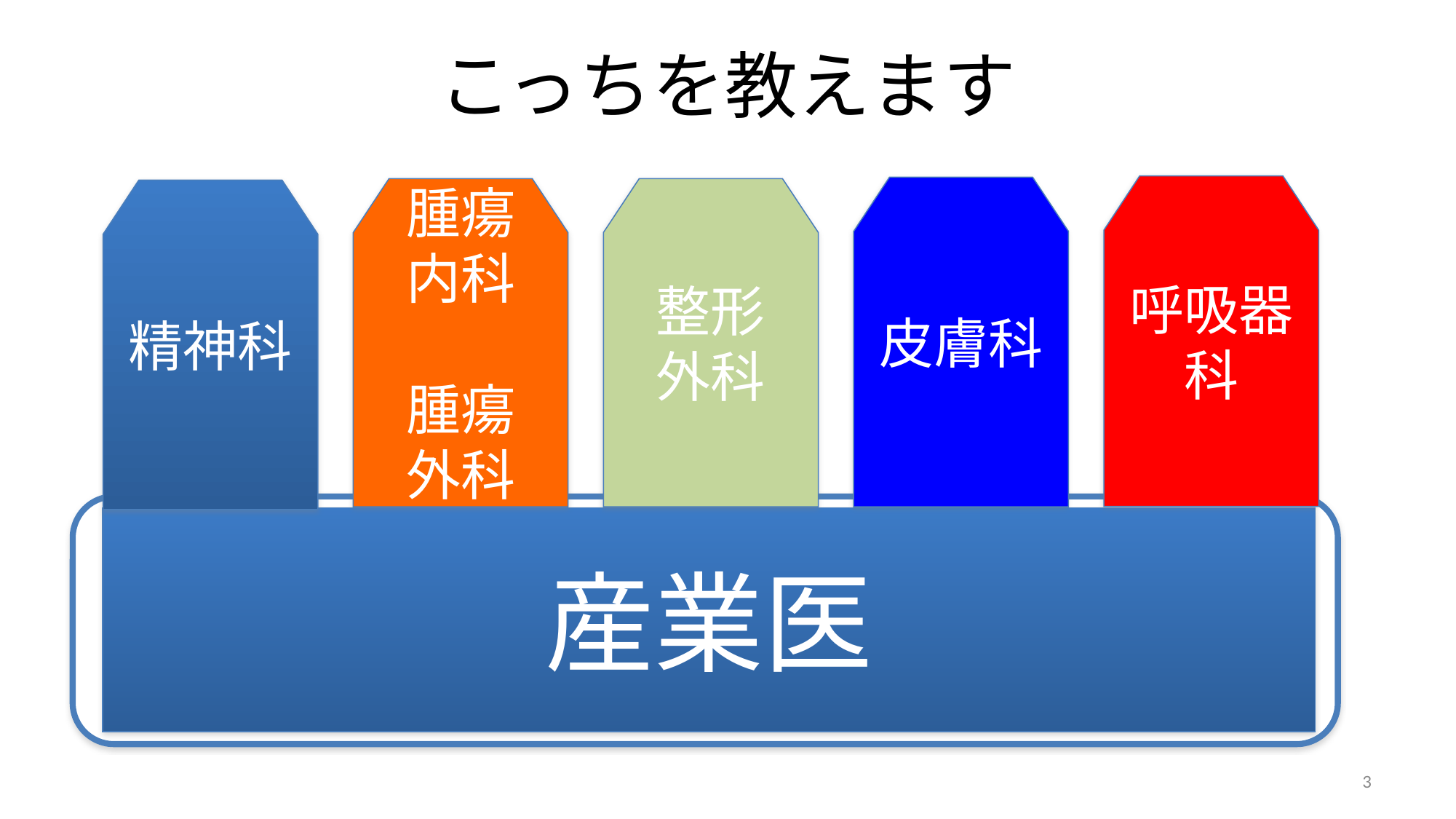

# こっちを教えます

呼吸器科
皮膚科
腫瘍
内科

腫瘍
外科
整形
外科
精神科

産業医
3